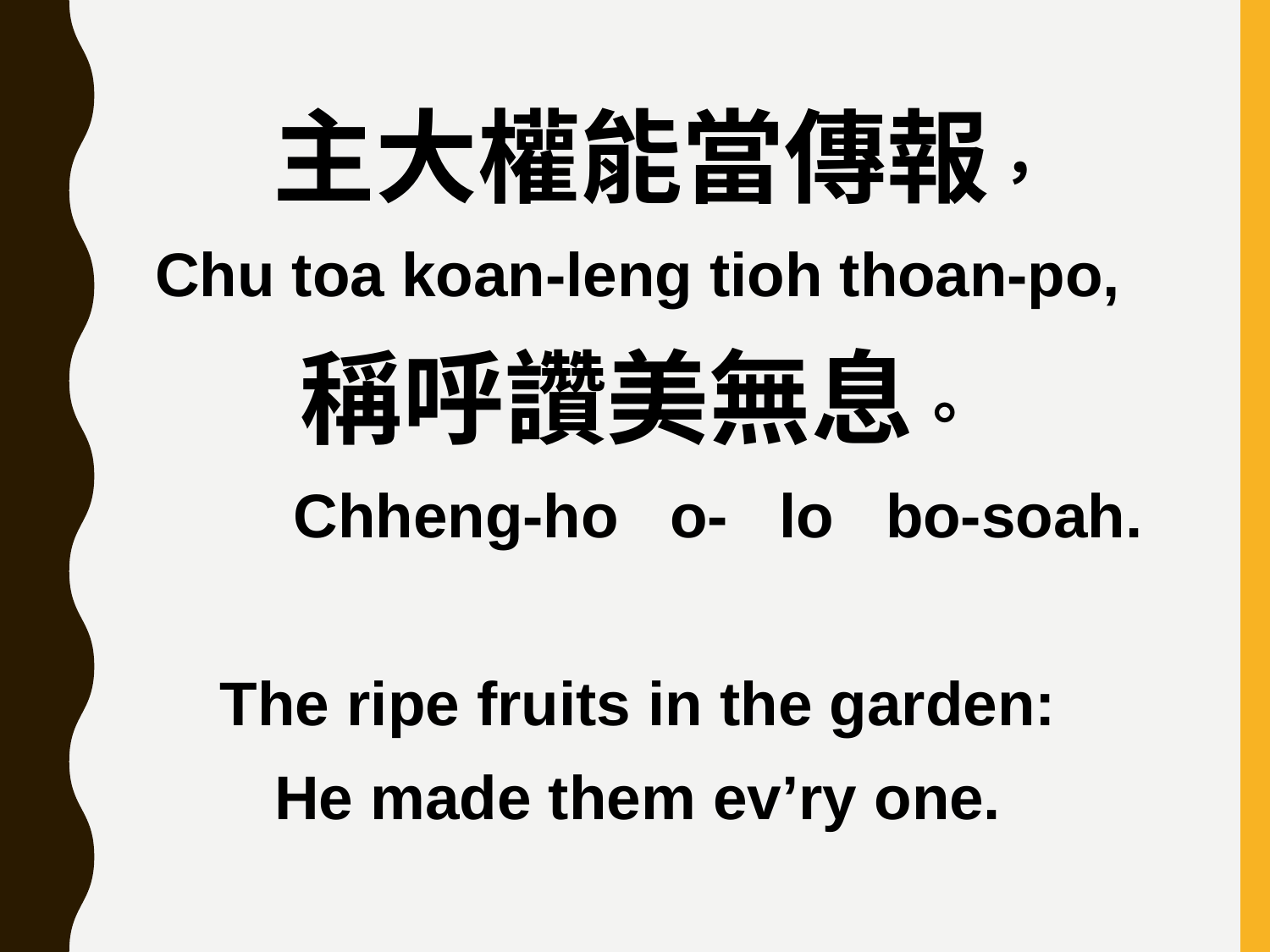

主大權能當傳報，
Chu toa koan-leng tioh thoan-po,
稱呼讚美無息。
                Chheng-ho   o-   lo   bo-soah.

The ripe fruits in the garden:
He made them ev’ry one.